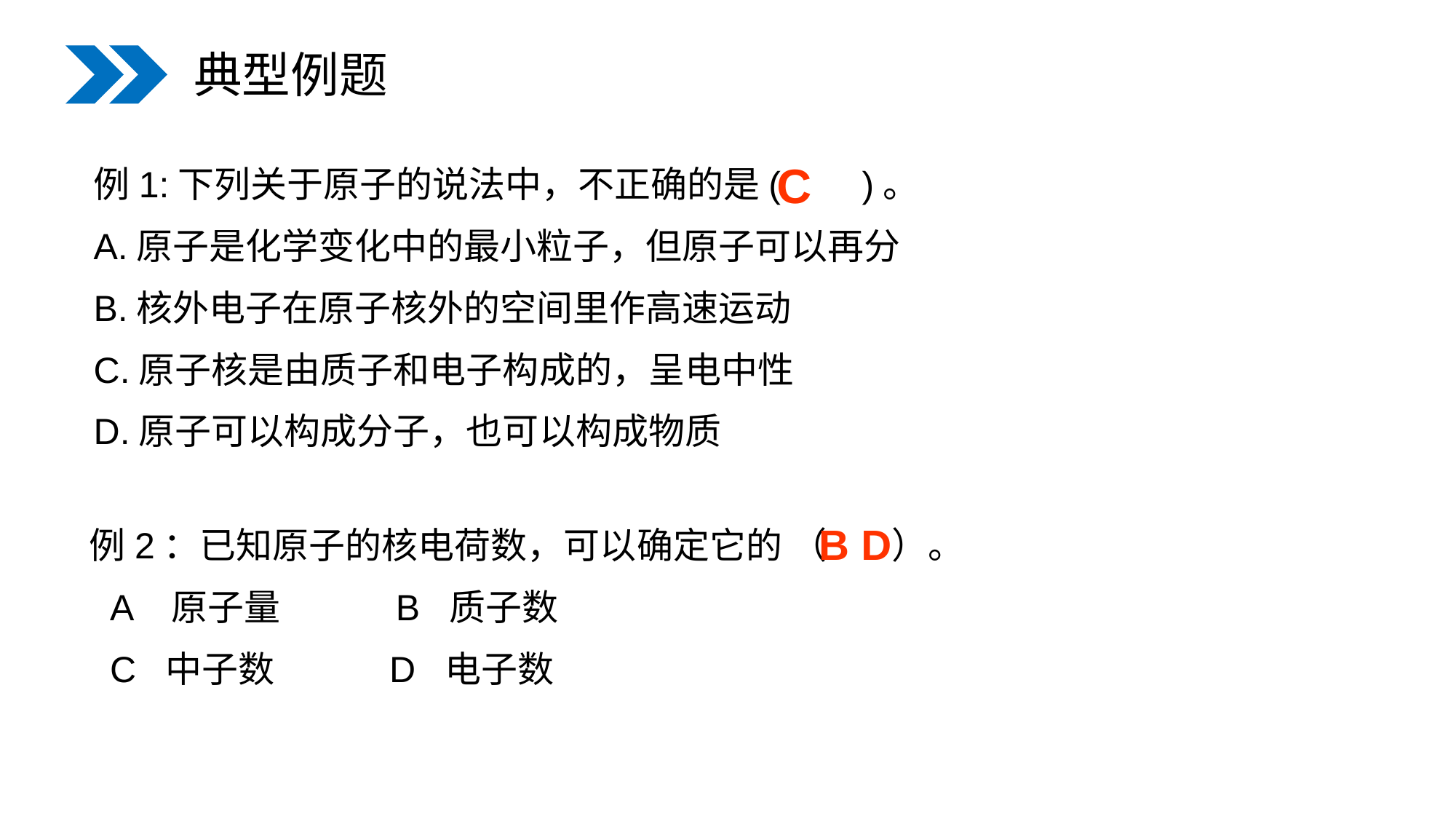

典型例题
C
例1:下列关于原子的说法中，不正确的是(        )。
A.原子是化学变化中的最小粒子，但原子可以再分
B.核外电子在原子核外的空间里作高速运动
C.原子核是由质子和电子构成的，呈电中性
D.原子可以构成分子，也可以构成物质
B D
例2：已知原子的核电荷数，可以确定它的 （        ）。
  A   原子量             B  质子数
  C  中子数             D  电子数